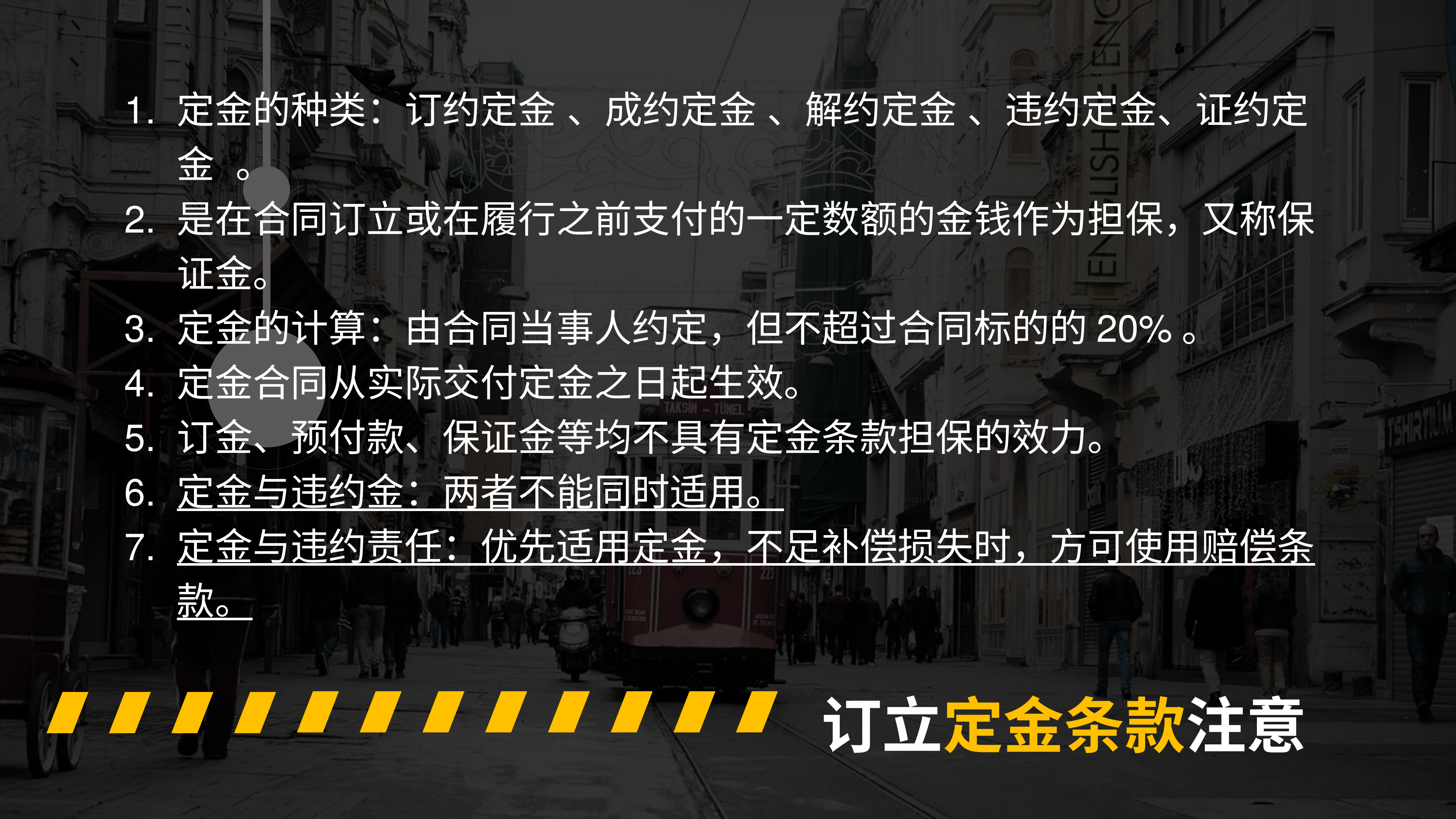

定金的种类：订约定金 、成约定金 、解约定金 、违约定金、证约定金  。
是在合同订立或在履行之前支付的一定数额的金钱作为担保，又称保证金。
定金的计算：由合同当事人约定，但不超过合同标的的20%。
定金合同从实际交付定金之日起生效。
订金、预付款、保证金等均不具有定金条款担保的效力。
定金与违约金：两者不能同时适用。
定金与违约责任：优先适用定金，不足补偿损失时，方可使用赔偿条款。

订立定金条款注意